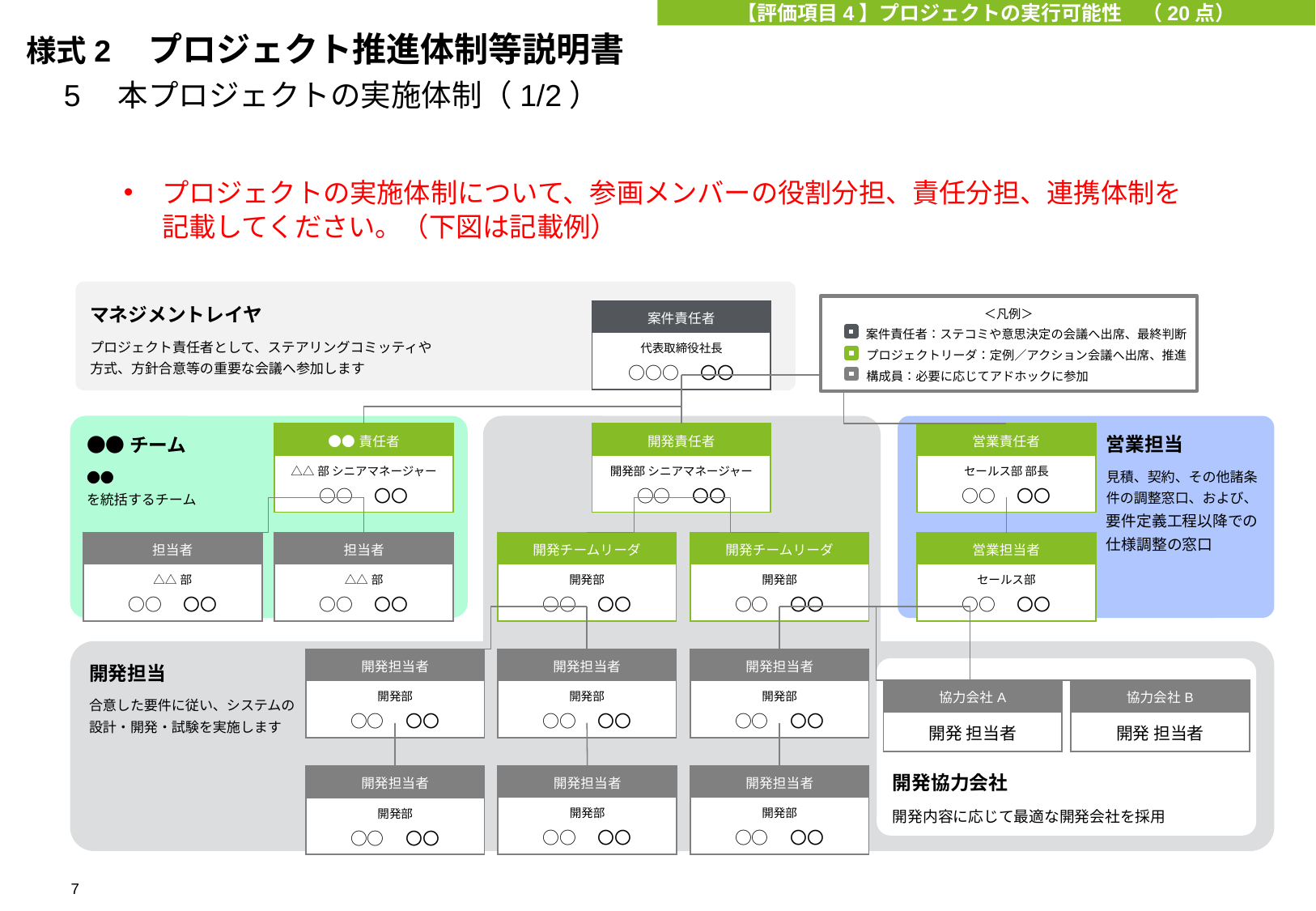

【評価項目4】プロジェクトの実行可能性　（20点）
様式2　プロジェクト推進体制等説明書
　5　本プロジェクトの実施体制（1/2）
プロジェクトの実施体制について、参画メンバーの役割分担、責任分担、連携体制を記載してください。（下図は記載例）
マネジメントレイヤ
プロジェクト責任者として、ステアリングコミッティや
方式、方針合意等の重要な会議へ参加します
＜凡例＞
| 案件責任者 |
| --- |
| 代表取締役社長 ○○○　〇〇 |
案件責任者：ステコミや意思決定の会議へ出席、最終判断
プロジェクトリーダ：定例／アクション会議へ出席、推進
構成員：必要に応じてアドホックに参加

●●チーム
●●
を統括するチーム
営業担当
見積、契約、その他諸条件の調整窓口、および、要件定義工程以降での仕様調整の窓口
| ●●責任者 |
| --- |
| △△部 シニアマネージャー ○○　〇〇 |
| 開発責任者 |
| --- |
| 開発部 シニアマネージャー ○○　〇〇 |
| 営業責任者 |
| --- |
| セールス部 部長 ○○　〇〇 |
| 担当者 |
| --- |
| △△部 ○○　〇〇 |
| 担当者 |
| --- |
| △△部 ○○　〇〇 |
| 開発チームリーダ |
| --- |
| 開発部 ○○　〇〇 |
| 開発チームリーダ |
| --- |
| 開発部 ○○　〇〇 |
| 営業担当者 |
| --- |
| セールス部 ○○　〇〇 |
開発担当
合意した要件に従い、システムの
設計・開発・試験を実施します

| 開発担当者 |
| --- |
| 開発部 ○○　〇〇 |
| 開発担当者 |
| --- |
| 開発部 ○○　〇〇 |
| 開発担当者 |
| --- |
| 開発部 ○○　〇〇 |
開発協力会社
開発内容に応じて最適な開発会社を採用
| 協力会社A |
| --- |
| 開発 担当者 |
| 協力会社B |
| --- |
| 開発 担当者 |
| 開発担当者 |
| --- |
| 開発部 ○○　〇〇 |
| 開発担当者 |
| --- |
| 開発部 ○○　〇〇 |
| 開発担当者 |
| --- |
| 開発部 ○○　〇〇 |
7